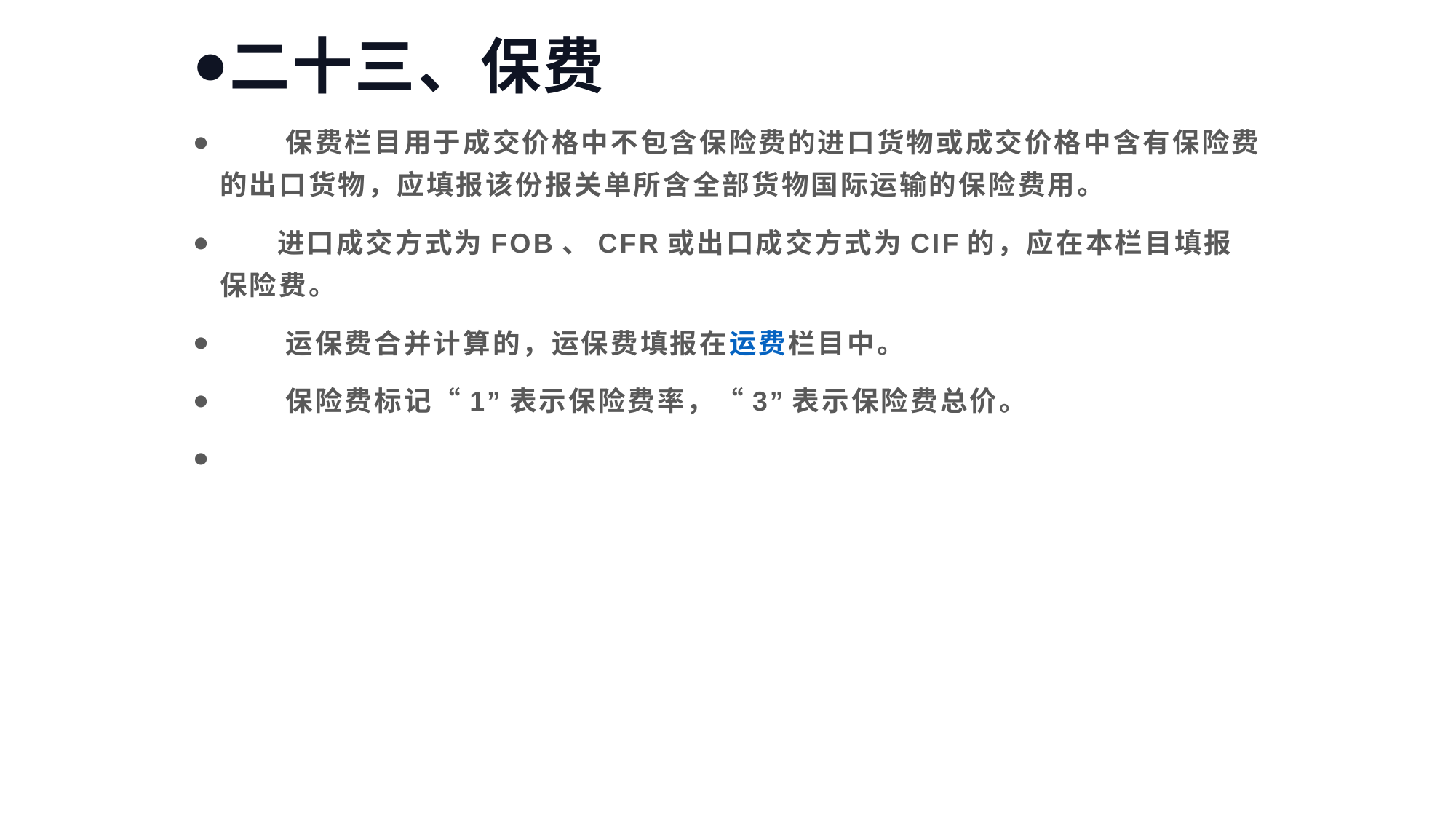

二十三、保费
       保费栏目用于成交价格中不包含保险费的进口货物或成交价格中含有保险费的出口货物，应填报该份报关单所含全部货物国际运输的保险费用。
      进口成交方式为FOB、CFR或出口成交方式为CIF的，应在本栏目填报保险费。
       运保费合并计算的，运保费填报在运费栏目中。
       保险费标记“1”表示保险费率，“3”表示保险费总价。